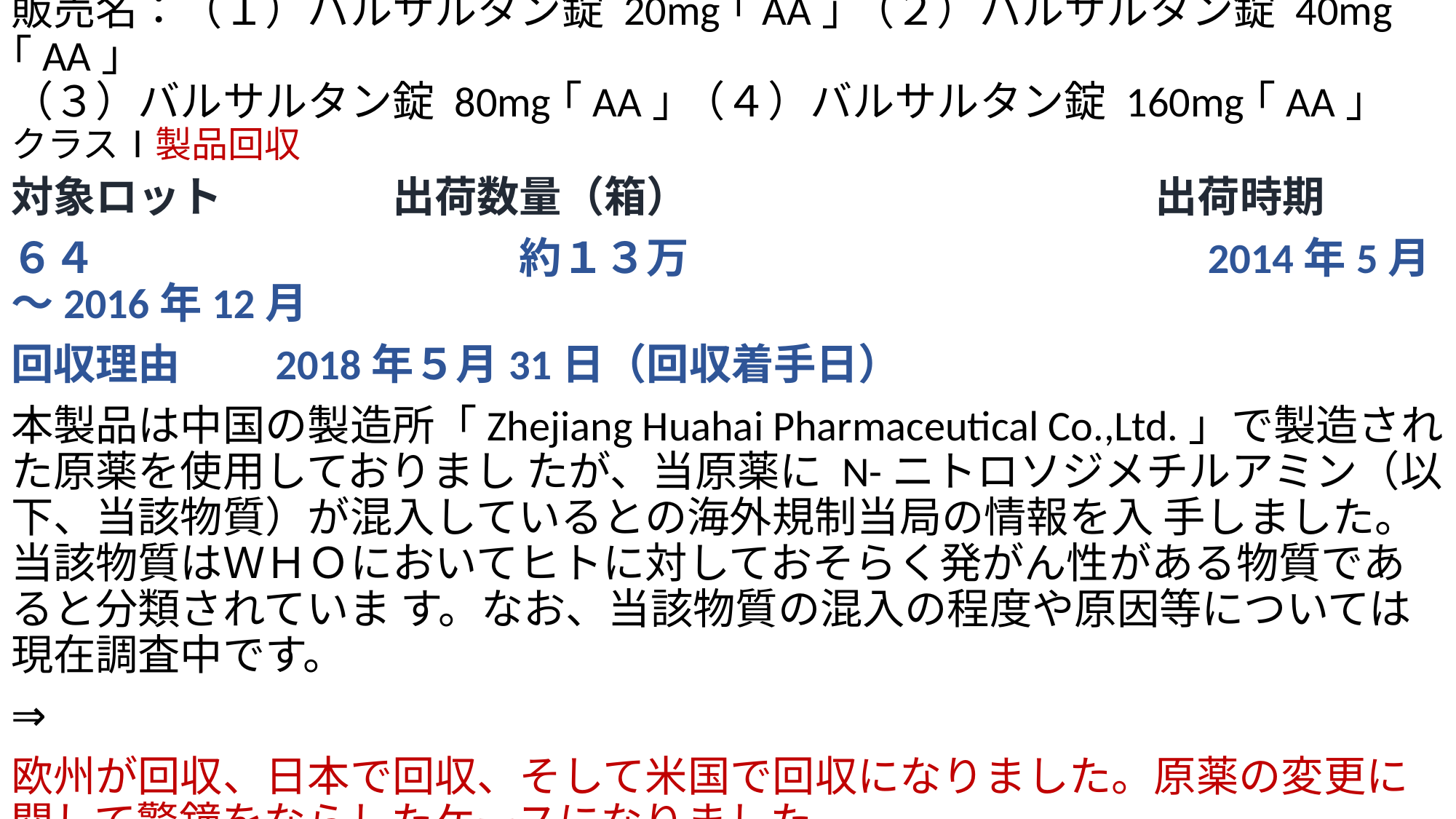

# 販売名：（１）バルサルタン錠 20mg｢AA｣ （２）バルサルタン錠 40mg｢AA｣ （３）バルサルタン錠 80mg｢AA｣ （４）バルサルタン錠 160mg｢AA｣　クラスⅠ製品回収
対象ロット　　　　出荷数量（箱）　　　　　　　　　　　出荷時期
６４　　　　　　　　　　約１３万　　　　　　　　　　　　2014年5月～2016年12月
回収理由　　2018年５月31日（回収着手日）
本製品は中国の製造所「Zhejiang Huahai Pharmaceutical Co.,Ltd.」で製造された原薬を使用しておりまし たが、当原薬に N-ニトロソジメチルアミン（以下、当該物質）が混入しているとの海外規制当局の情報を入 手しました。当該物質はＷＨＯにおいてヒトに対しておそらく発がん性がある物質であると分類されていま す。なお、当該物質の混入の程度や原因等については現在調査中です。
⇒
欧州が回収、日本で回収、そして米国で回収になりました。原薬の変更に関して警鐘をならしたケースになりました。